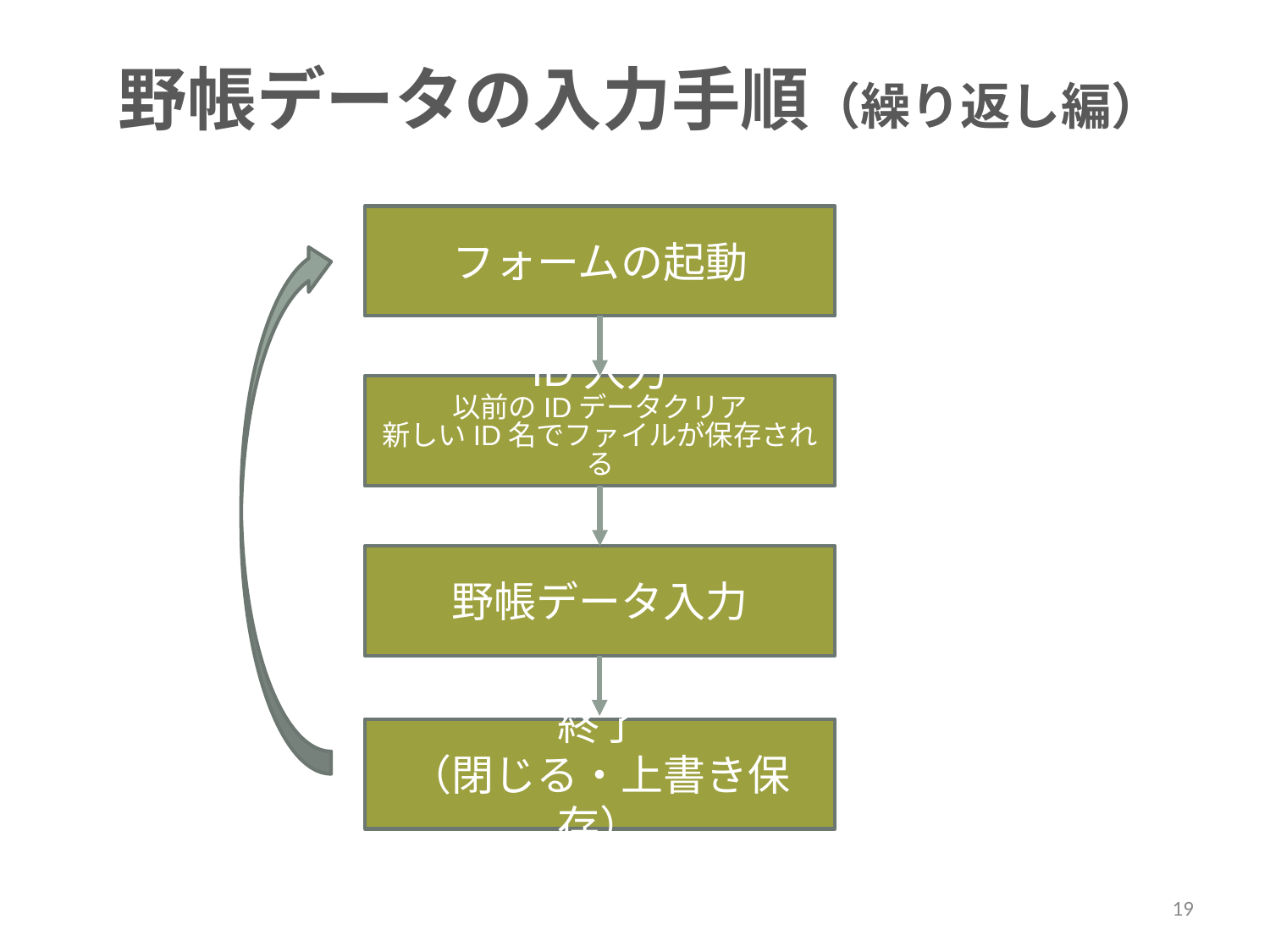

# 野帳データの入力手順（繰り返し編）
フォームの起動
ID入力
以前のIDデータクリア
新しいID名でファイルが保存される
野帳データ入力
終了
（閉じる・上書き保存）

19